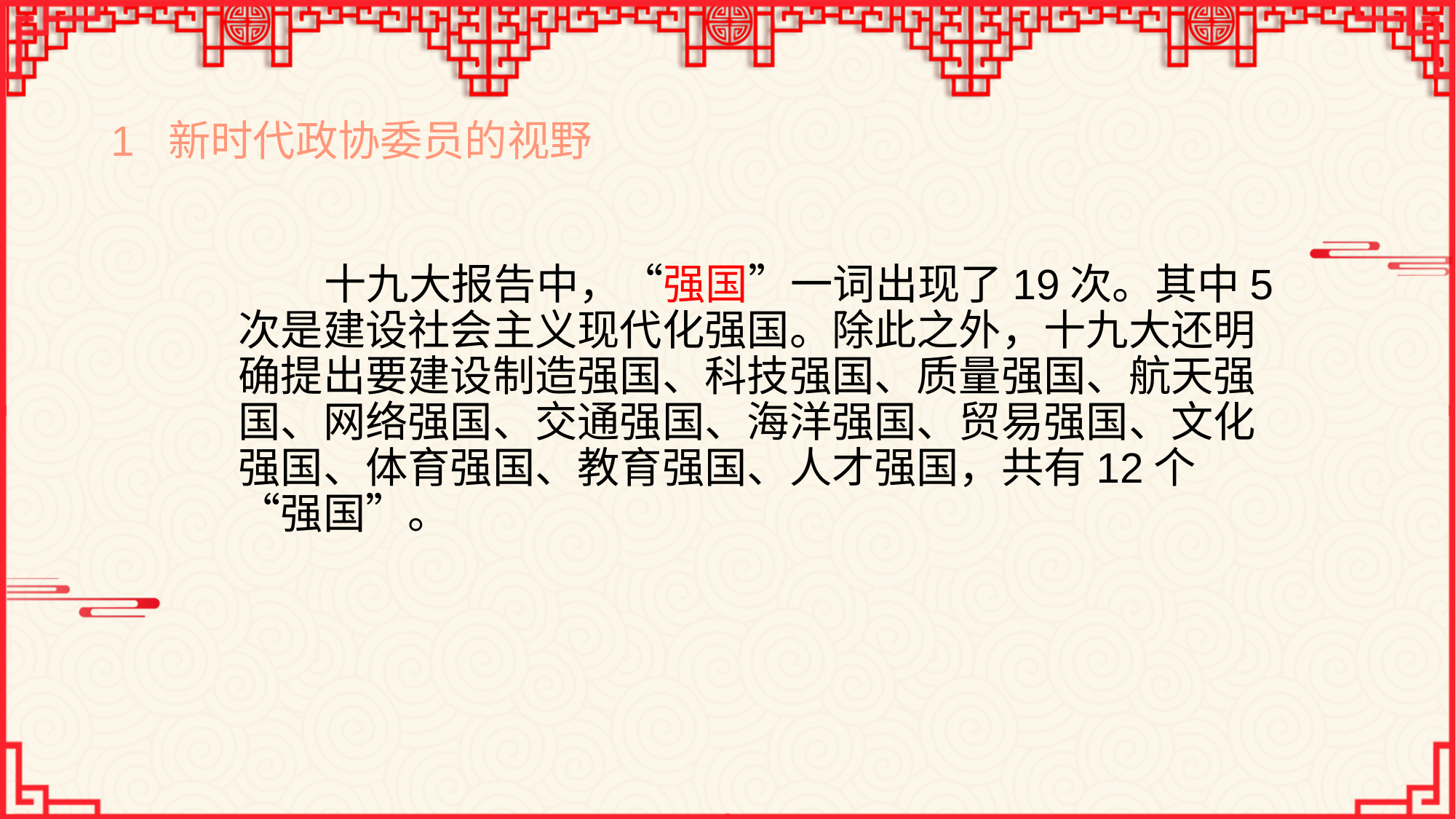

# 1  新时代政协委员的视野
十九大报告中，“强国”一词出现了19次。其中5次是建设社会主义现代化强国。除此之外，十九大还明确提出要建设制造强国、科技强国、质量强国、航天强国、网络强国、交通强国、海洋强国、贸易强国、文化强国、体育强国、教育强国、人才强国，共有12个“强国”。